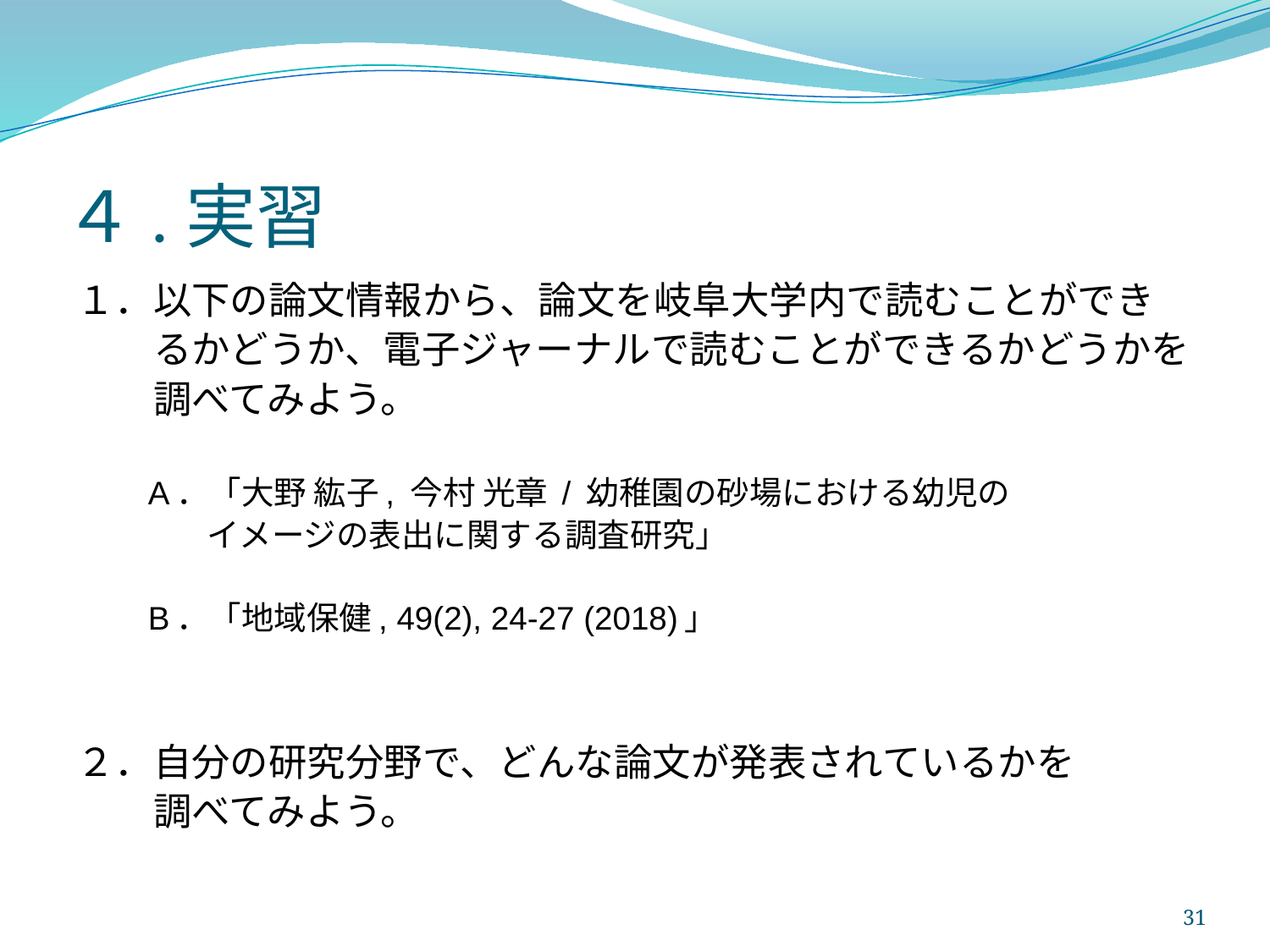

# ４.実習
１．以下の論文情報から、論文を岐阜大学内で読むことができ
　　るかどうか、電子ジャーナルで読むことができるかどうかを
　　調べてみよう。

　　A．「大野 紘子, 今村 光章 / 幼稚園の砂場における幼児の
　　　　イメージの表出に関する調査研究」

　　B．「地域保健, 49(2), 24-27 (2018)」

２．自分の研究分野で、どんな論文が発表されているかを
　　調べてみよう。
31